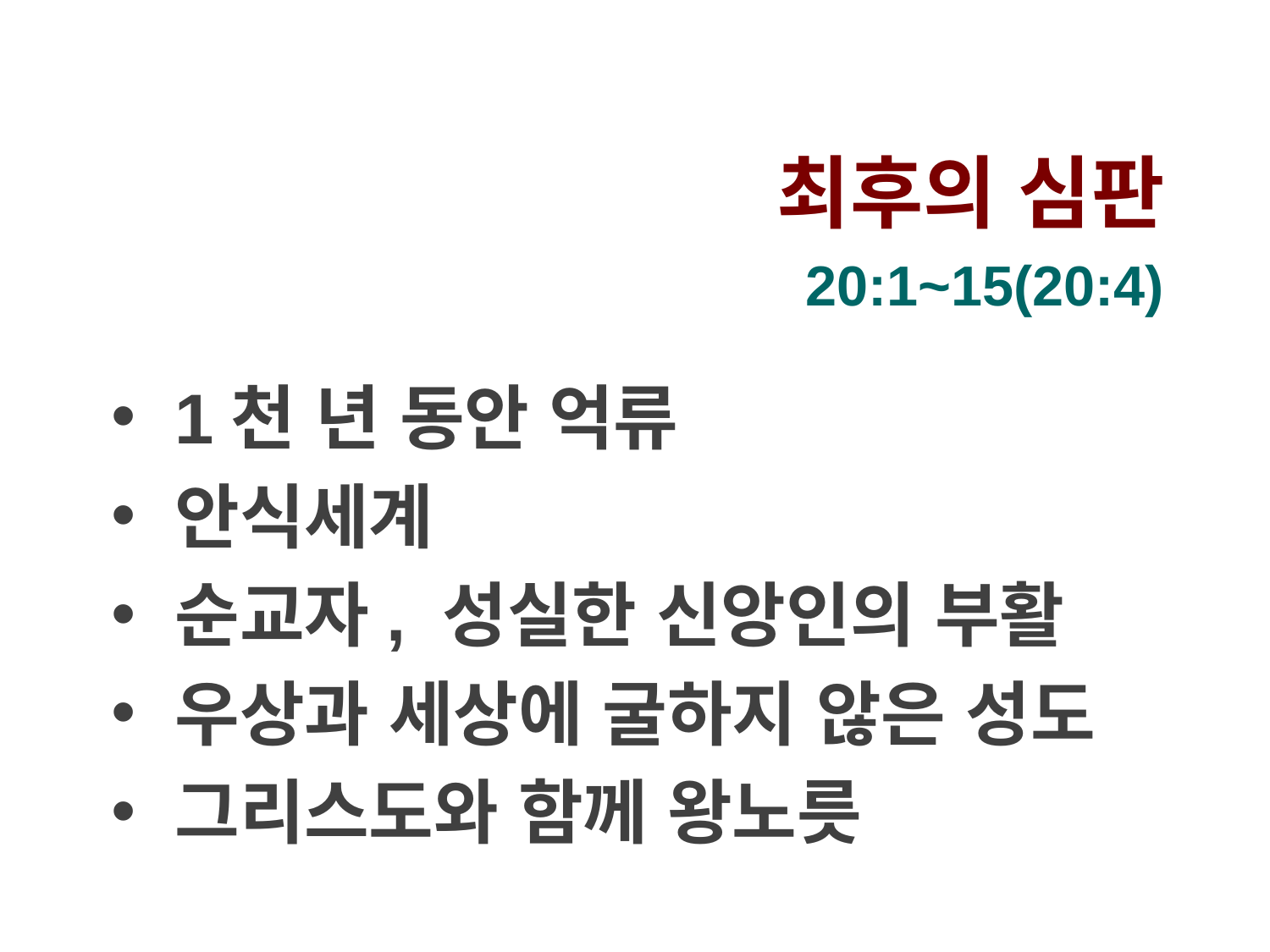

최후의 심판
20:1~15(20:4)
1천 년 동안 억류
안식세계
순교자, 성실한 신앙인의 부활
우상과 세상에 굴하지 않은 성도
그리스도와 함께 왕노릇